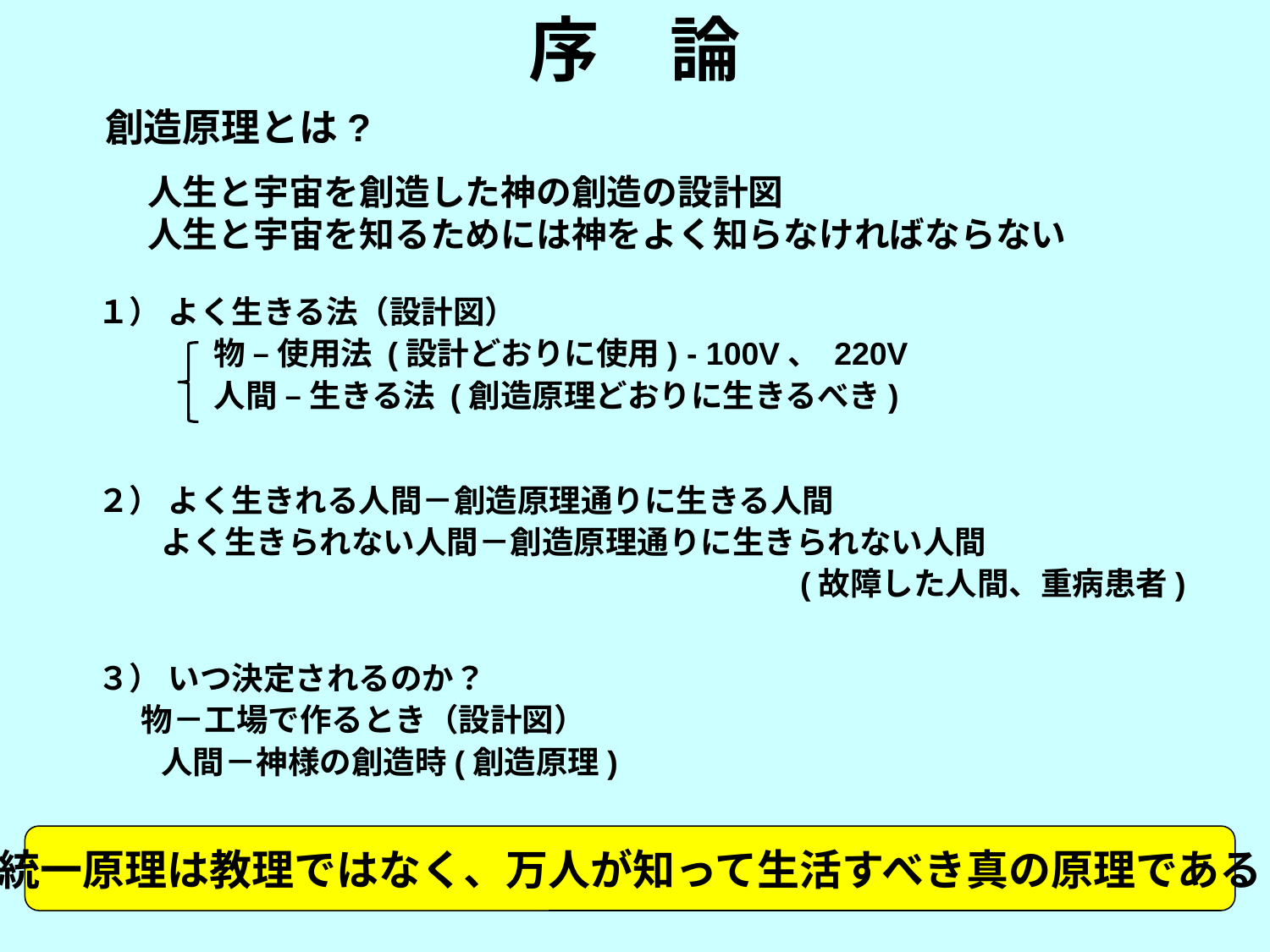

序　論
# 創造原理とは?
人生と宇宙を創造した神の創造の設計図
人生と宇宙を知るためには神をよく知らなければならない
１） よく生きる法（設計図）
	　物 – 使用法 (設計どおりに使用) - 100V、 220V
	　人間 – 生きる法 (創造原理どおりに生きるべき)

２） よく生きれる人間－創造原理通りに生きる人間
　　よく生きられない人間－創造原理通りに生きられない人間
   	　　　　　　　　　　　　　　　　　　　 (故障した人間、重病患者)
３） いつ決定されるのか？
     物－工場で作るとき（設計図）
　　人間－神様の創造時(創造原理)

統一原理は教理ではなく、万人が知って生活すべき真の原理である